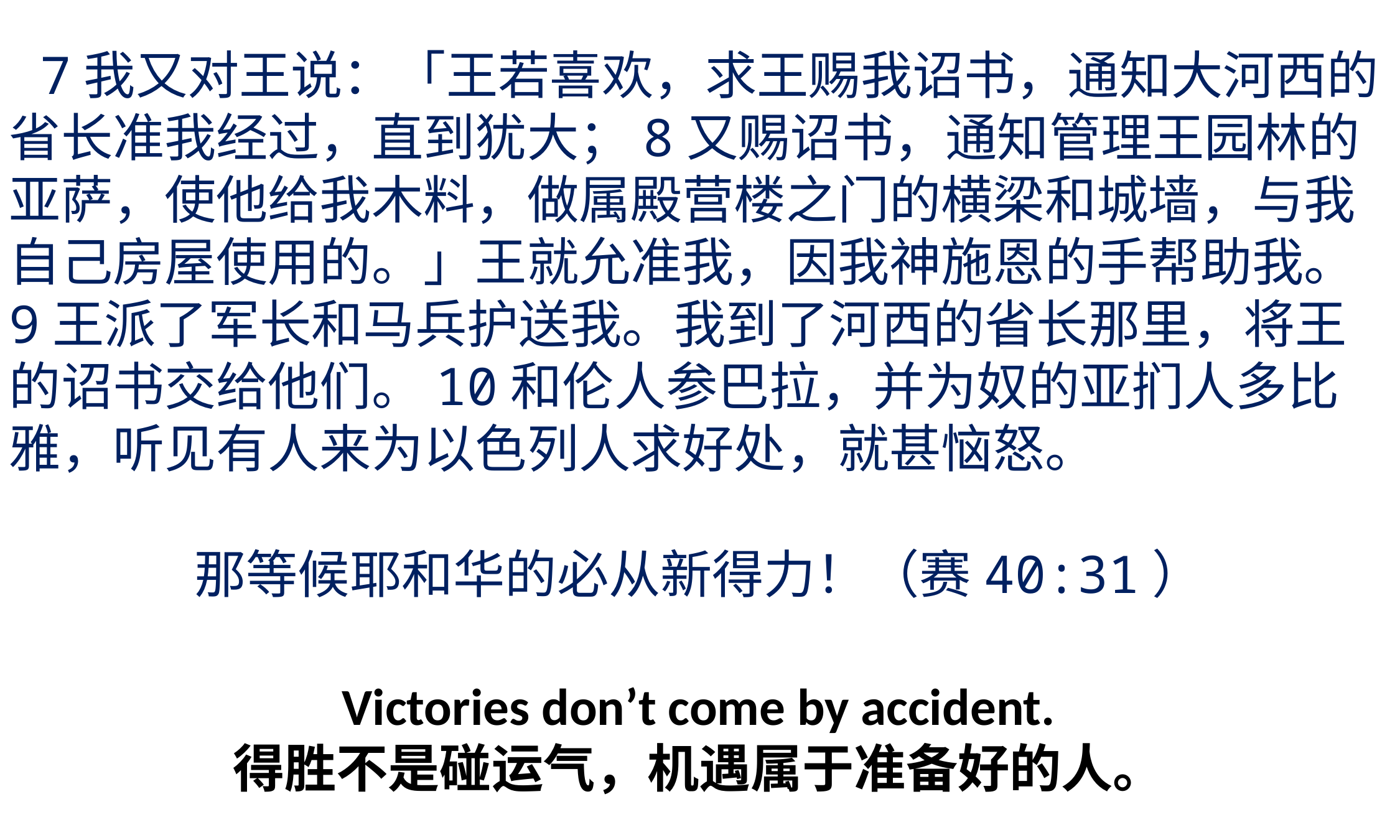

7我又对王说：「王若喜欢，求王赐我诏书，通知大河西的省长准我经过，直到犹大；8又赐诏书，通知管理王园林的亚萨，使他给我木料，做属殿营楼之门的横梁和城墙，与我自己房屋使用的。」王就允准我，因我神施恩的手帮助我。9王派了军长和马兵护送我。我到了河西的省长那里，将王的诏书交给他们。10和伦人参巴拉，并为奴的亚扪人多比雅，听见有人来为以色列人求好处，就甚恼怒。
那等候耶和华的必从新得力！（赛40:31）
Victories don’t come by accident.
得胜不是碰运气，机遇属于准备好的人。